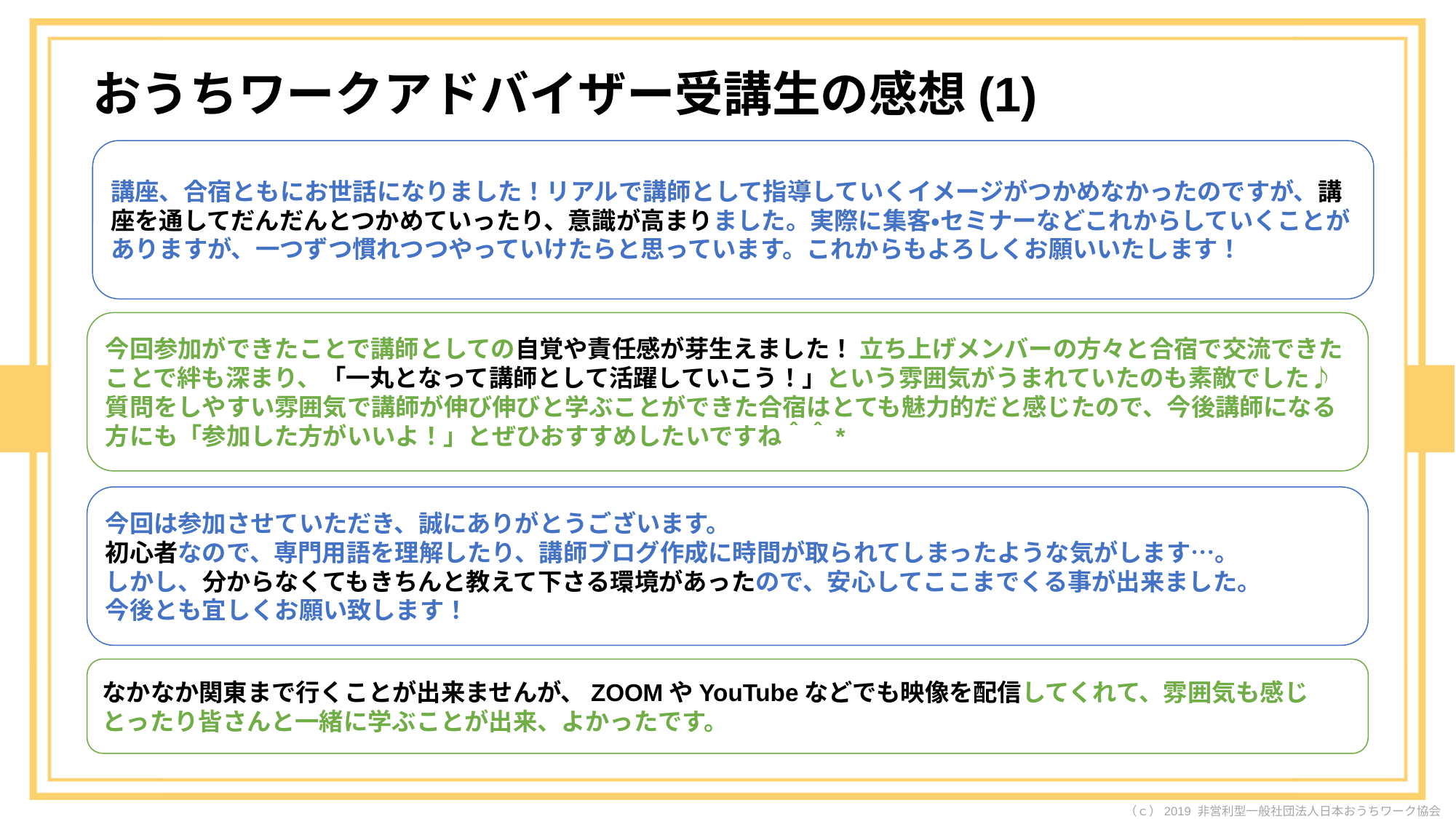

# おうちワークアドバイザー受講生の感想(1)
講座、合宿ともにお世話になりました！リアルで講師として指導していくイメージがつかめなかったのですが、講座を通してだんだんとつかめていったり、意識が高まりました。実際に集客・セミナーなどこれからしていくことがありますが、一つずつ慣れつつやっていけたらと思っています。これからもよろしくお願いいたします！
今回参加ができたことで講師としての自覚や責任感が芽生えました！ 立ち上げメンバーの方々と合宿で交流できたことで絆も深まり、「一丸となって講師として活躍していこう！」という雰囲気がうまれていたのも素敵でした♪ 質問をしやすい雰囲気で講師が伸び伸びと学ぶことができた合宿はとても魅力的だと感じたので、今後講師になる方にも「参加した方がいいよ！」とぜひおすすめしたいですね＾＾*
今回は参加させていただき、誠にありがとうございます。
初心者なので、専門用語を理解したり、講師ブログ作成に時間が取られてしまったような気がします…。
しかし、分からなくてもきちんと教えて下さる環境があったので、安心してここまでくる事が出来ました。
今後とも宜しくお願い致します！
なかなか関東まで行くことが出来ませんが、ZOOMやYouTubeなどでも映像を配信してくれて、雰囲気も感じとったり皆さんと一緒に学ぶことが出来、よかったです。